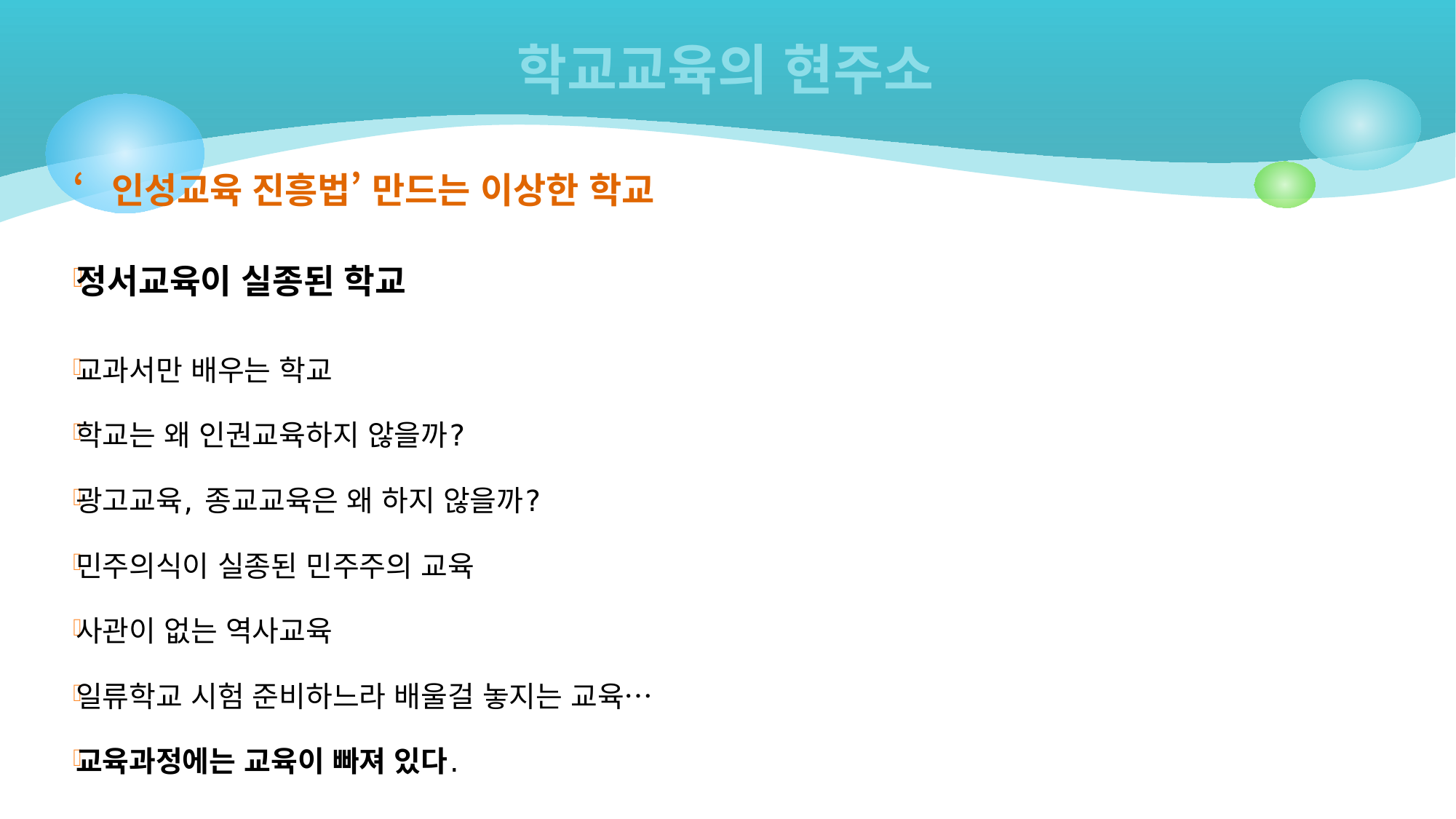

# 학교교육의 현주소

‘인성교육 진흥법’ 만드는 이상한 학교

정서교육이 실종된 학교

교과서만 배우는 학교
학교는 왜 인권교육하지 않을까?
광고교육, 종교교육은 왜 하지 않을까?
민주의식이 실종된 민주주의 교육
사관이 없는 역사교육
일류학교 시험 준비하느라 배울걸 놓지는 교육…
교육과정에는 교육이 빠져 있다.